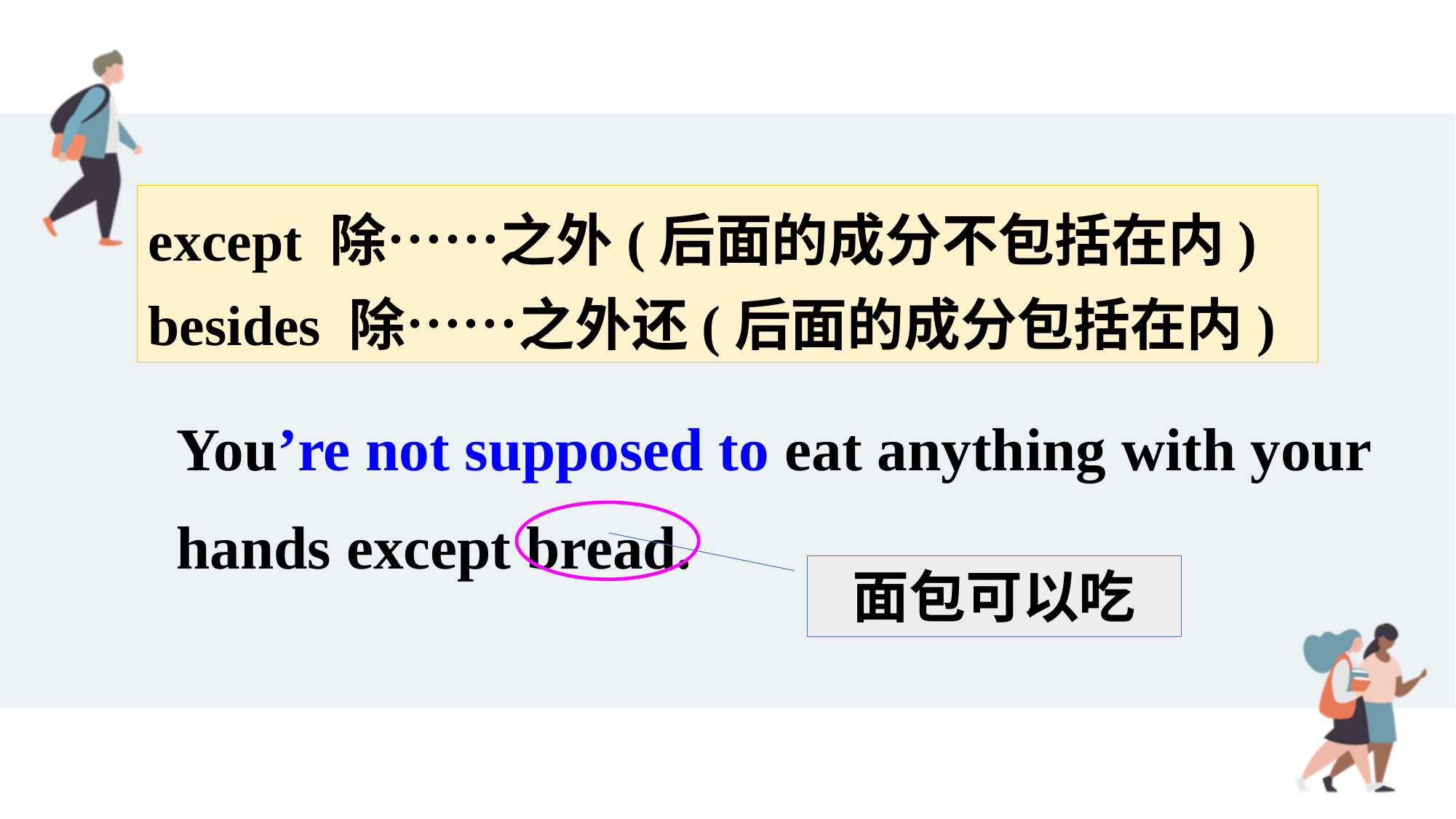

except 除……之外(后面的成分不包括在内)
besides 除……之外还(后面的成分包括在内)
You’re not supposed to eat anything with your hands except bread.

面包可以吃